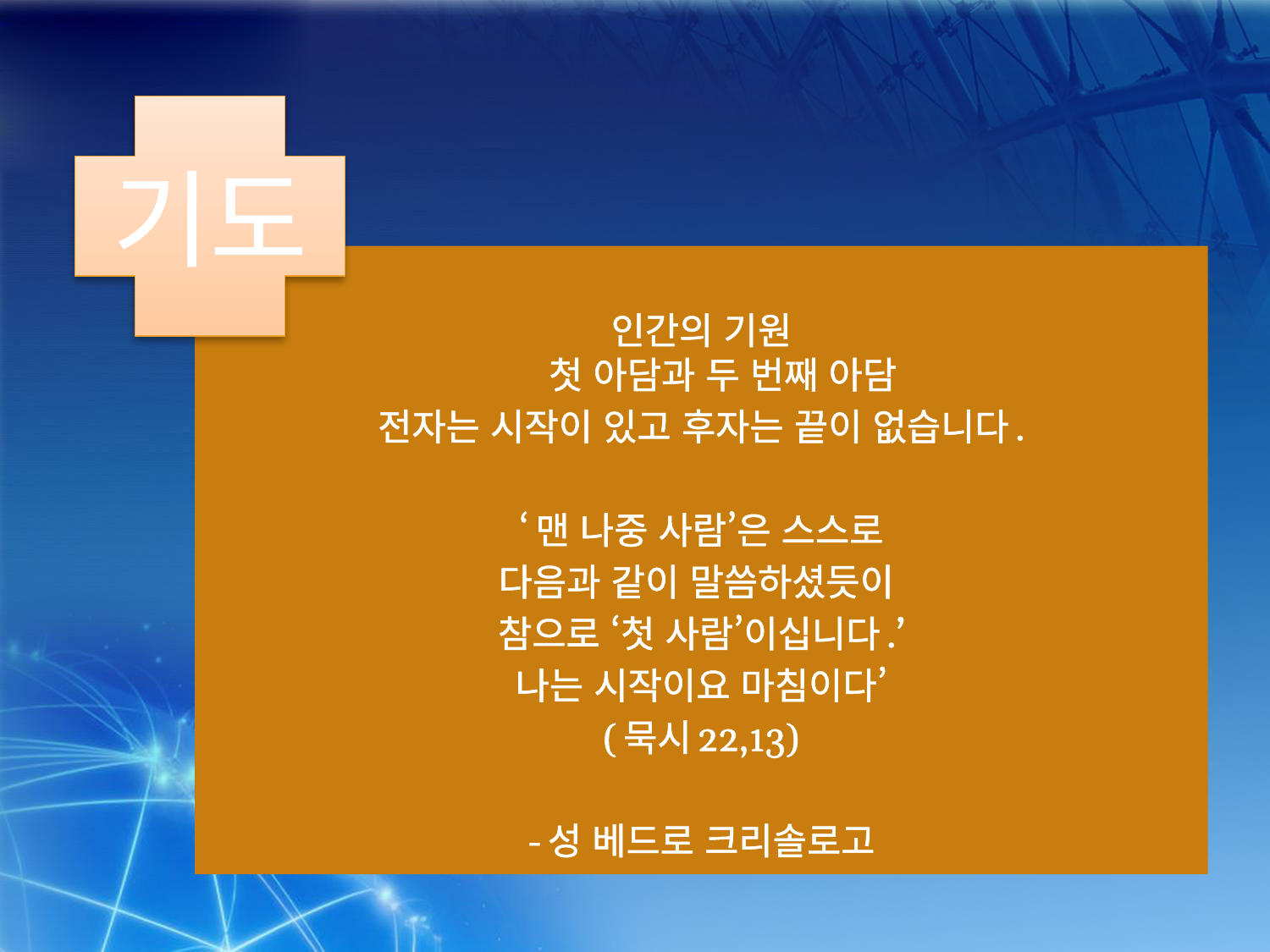

기도

인간의 기원
첫 아담과 두 번째 아담
전자는 시작이 있고 후자는 끝이 없습니다.

 ‘맨 나중 사람’은 스스로
다음과 같이 말씀하셨듯이
참으로 ‘첫 사람’이십니다.’
나는 시작이요 마침이다’
(묵시22,13)

-성 베드로 크리솔로고